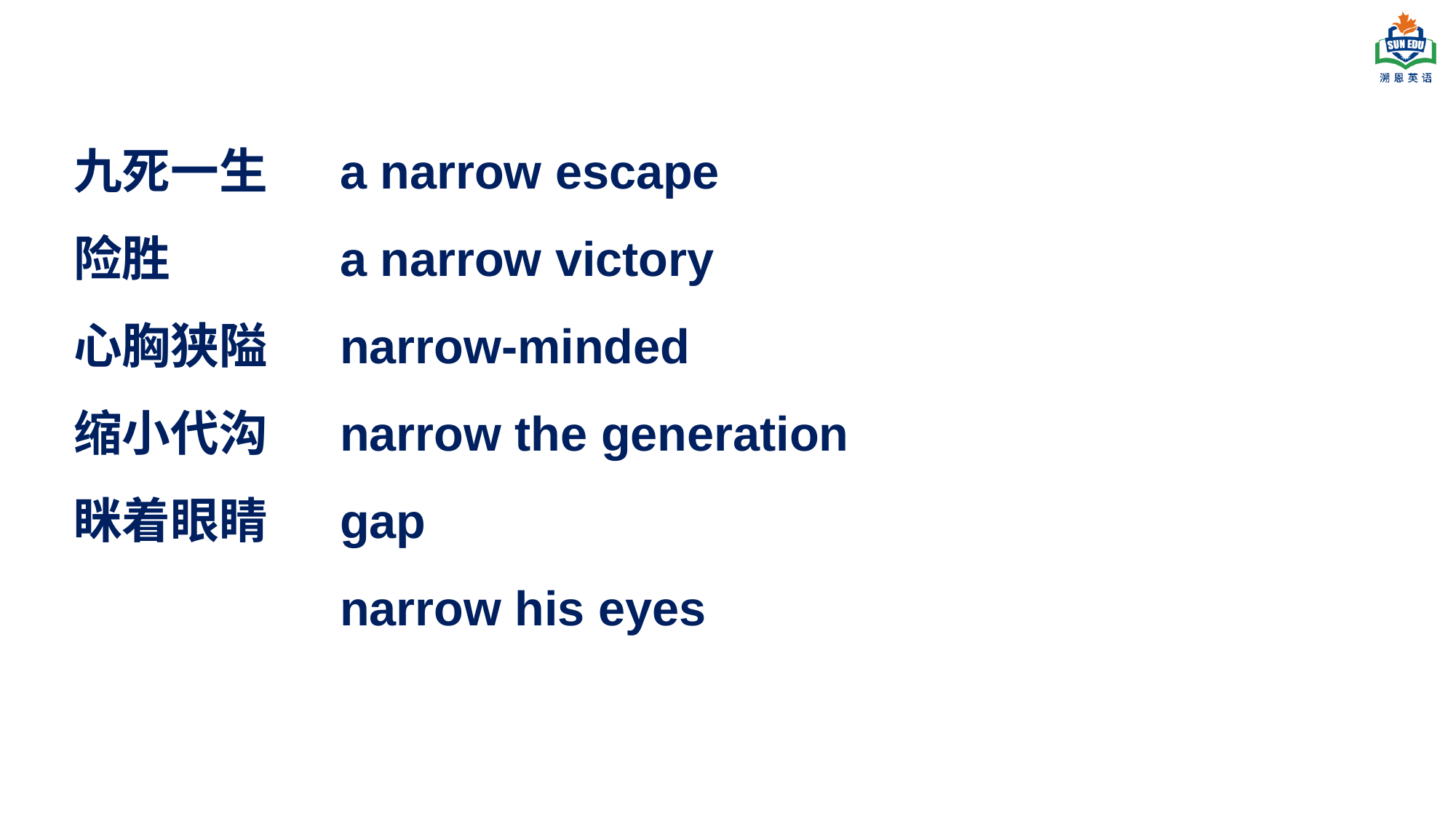

a narrow escape
a narrow victory
narrow-minded
narrow the generation gap
narrow his eyes
九死一生
险胜
心胸狭隘
缩小代沟
眯着眼睛